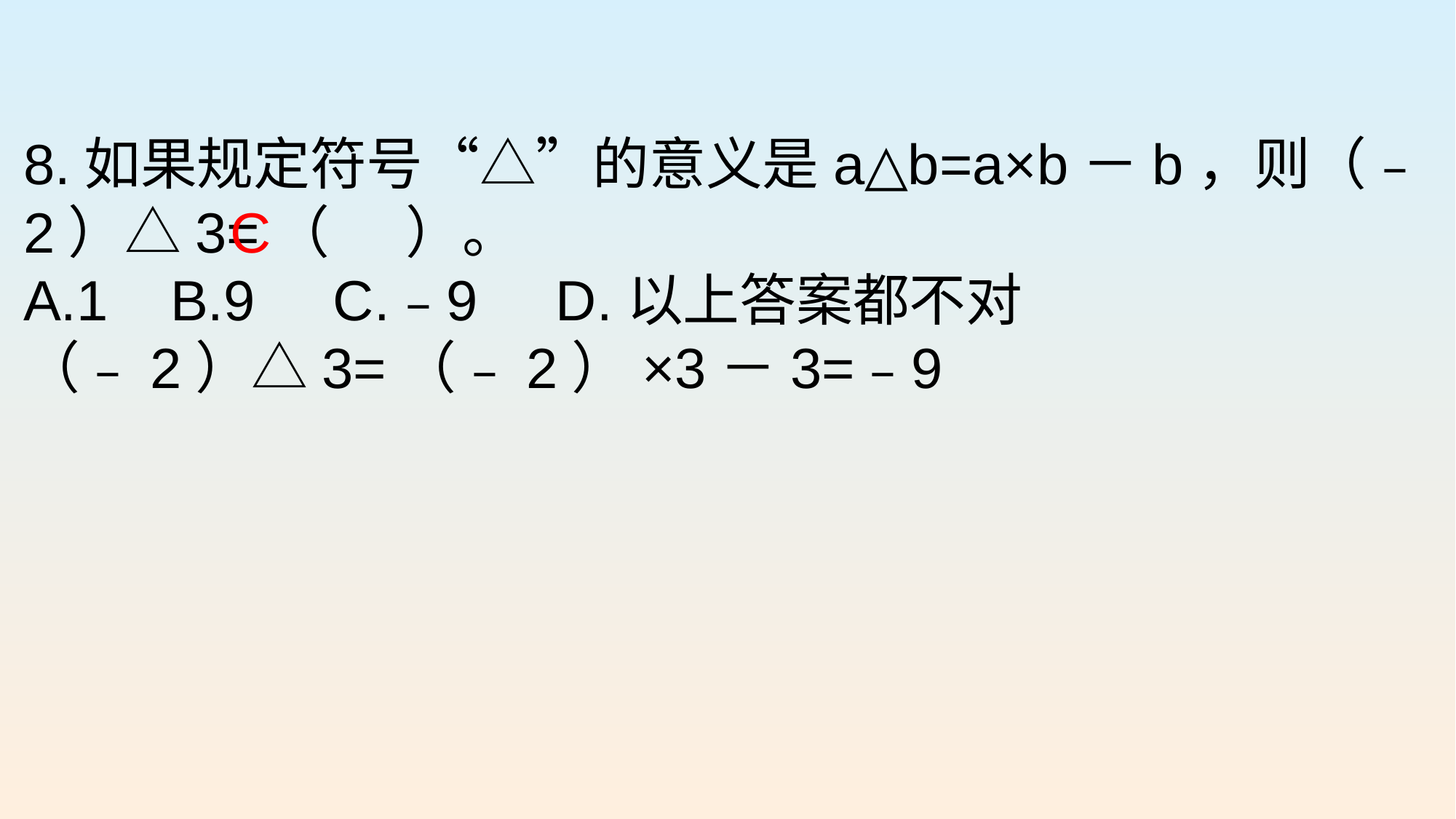

8.如果规定符号“△”的意义是a△b=a×b－b，则（﹣2）△3=（      ）。
A.1    B.9     C.﹣9     D.以上答案都不对
（﹣2）△3=（﹣2）×3－3=﹣9

C